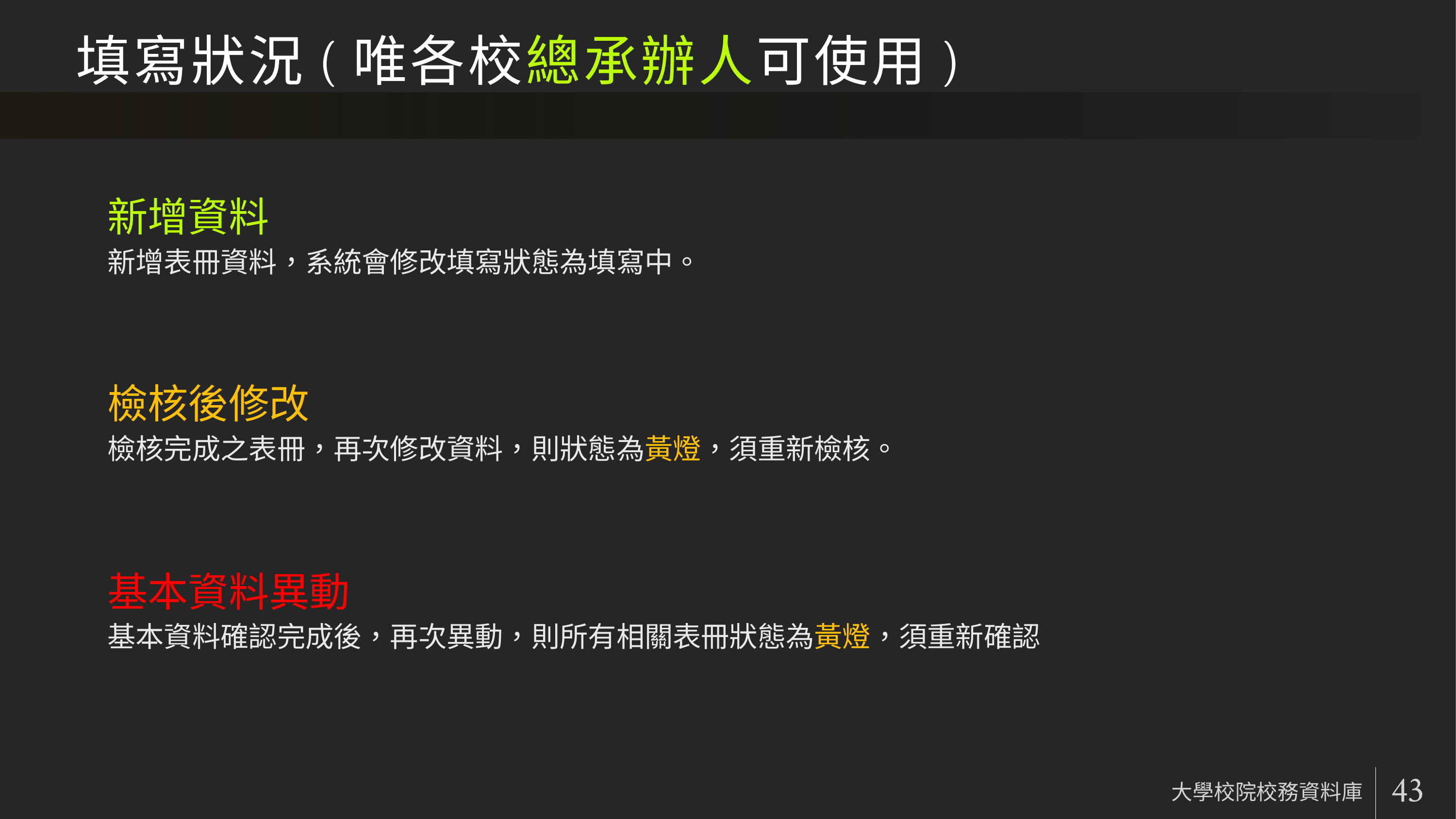

# 填寫狀況(唯各校總承辦人可使用)

新增資料
新增表冊資料，系統會修改填寫狀態為填寫中。
檢核後修改
檢核完成之表冊，再次修改資料，則狀態為黃燈，須重新檢核。
基本資料異動
基本資料確認完成後，再次異動，則所有相關表冊狀態為黃燈，須重新確認
大學校院校務資料庫
43